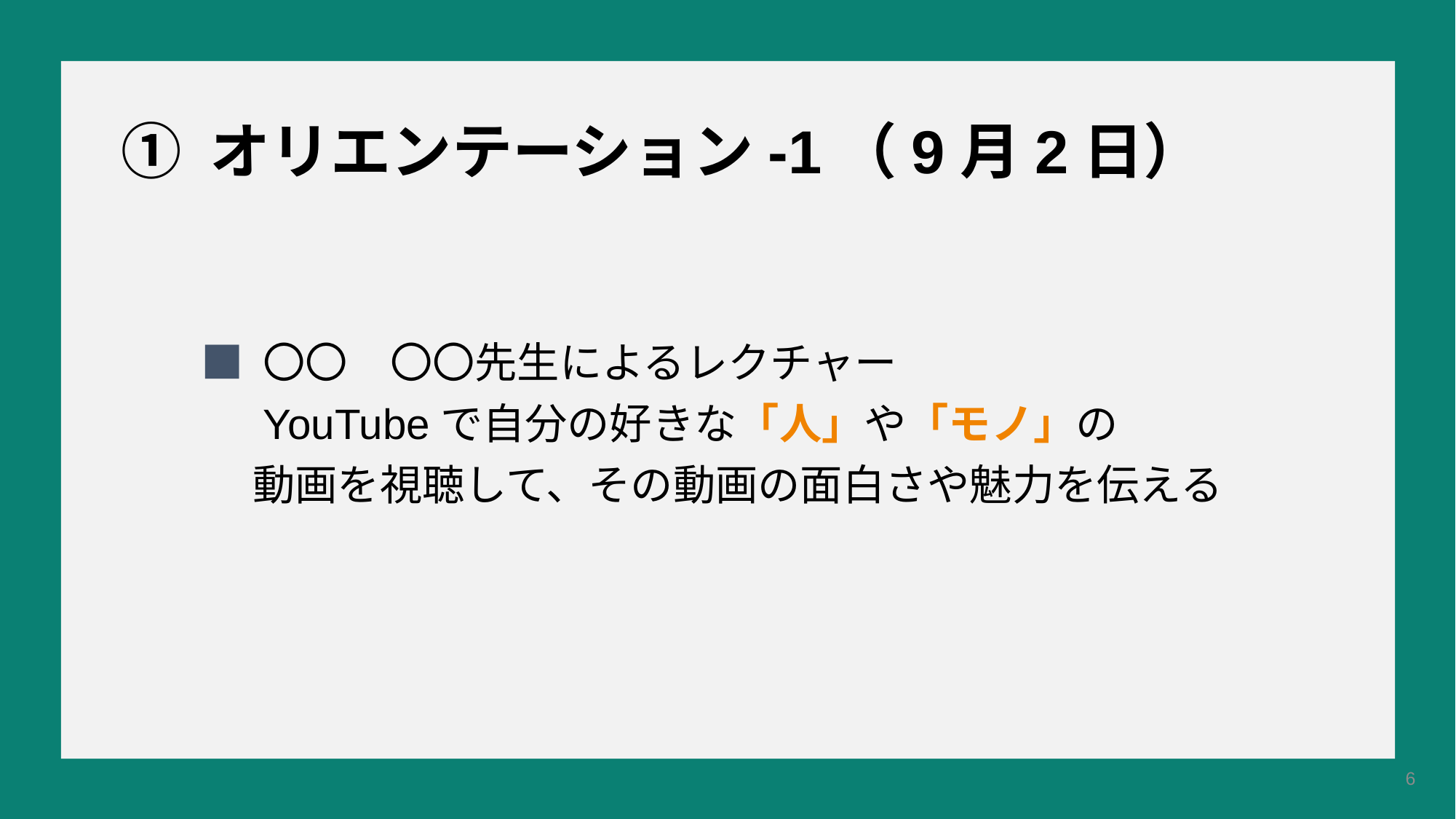

① オリエンテーション-1（9月2日）

■ 〇〇　〇〇先生によるレクチャー
　 YouTubeで自分の好きな「人」や「モノ」の
　 動画を視聴して、その動画の面白さや魅力を伝える
6